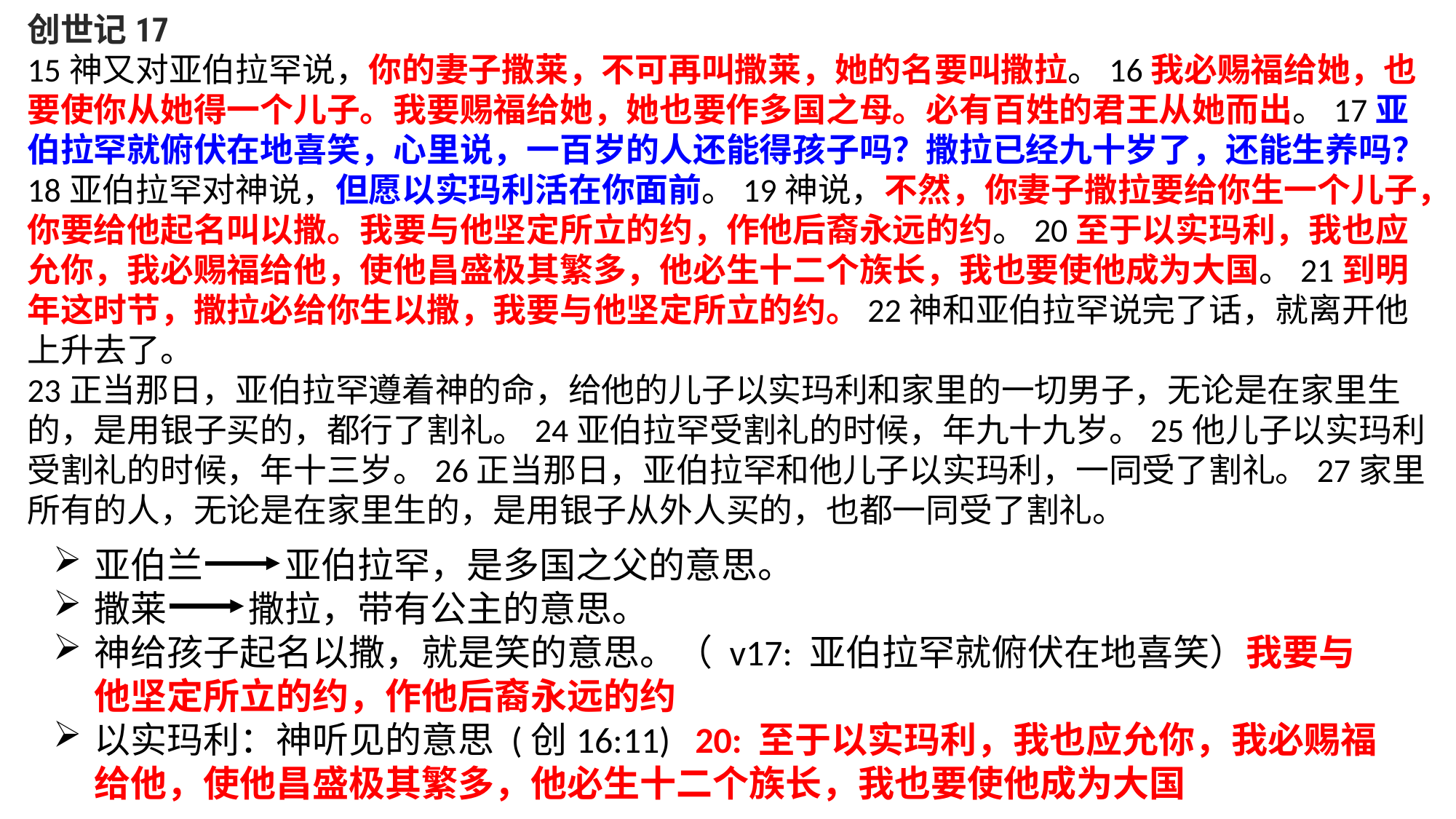

创世记17
15神又对亚伯拉罕说，你的妻子撒莱，不可再叫撒莱，她的名要叫撒拉。16我必赐福给她，也要使你从她得一个儿子。我要赐福给她，她也要作多国之母。必有百姓的君王从她而出。17亚伯拉罕就俯伏在地喜笑，心里说，一百岁的人还能得孩子吗？撒拉已经九十岁了，还能生养吗？18亚伯拉罕对神说，但愿以实玛利活在你面前。19神说，不然，你妻子撒拉要给你生一个儿子，你要给他起名叫以撒。我要与他坚定所立的约，作他后裔永远的约。20至于以实玛利，我也应允你，我必赐福给他，使他昌盛极其繁多，他必生十二个族长，我也要使他成为大国。21到明年这时节，撒拉必给你生以撒，我要与他坚定所立的约。22神和亚伯拉罕说完了话，就离开他上升去了。
23正当那日，亚伯拉罕遵着神的命，给他的儿子以实玛利和家里的一切男子，无论是在家里生的，是用银子买的，都行了割礼。24亚伯拉罕受割礼的时候，年九十九岁。25他儿子以实玛利受割礼的时候，年十三岁。26正当那日，亚伯拉罕和他儿子以实玛利，一同受了割礼。27家里所有的人，无论是在家里生的，是用银子从外人买的，也都一同受了割礼。
亚伯兰          亚伯拉罕，是多国之父的意思。
撒莱          撒拉，带有公主的意思。
神给孩子起名以撒，就是笑的意思。（ v17: 亚伯拉罕就俯伏在地喜笑）我要与他坚定所立的约，作他后裔永远的约
以实玛利：神听见的意思 (创16:11)   20: 至于以实玛利，我也应允你，我必赐福给他，使他昌盛极其繁多，他必生十二个族长，我也要使他成为大国